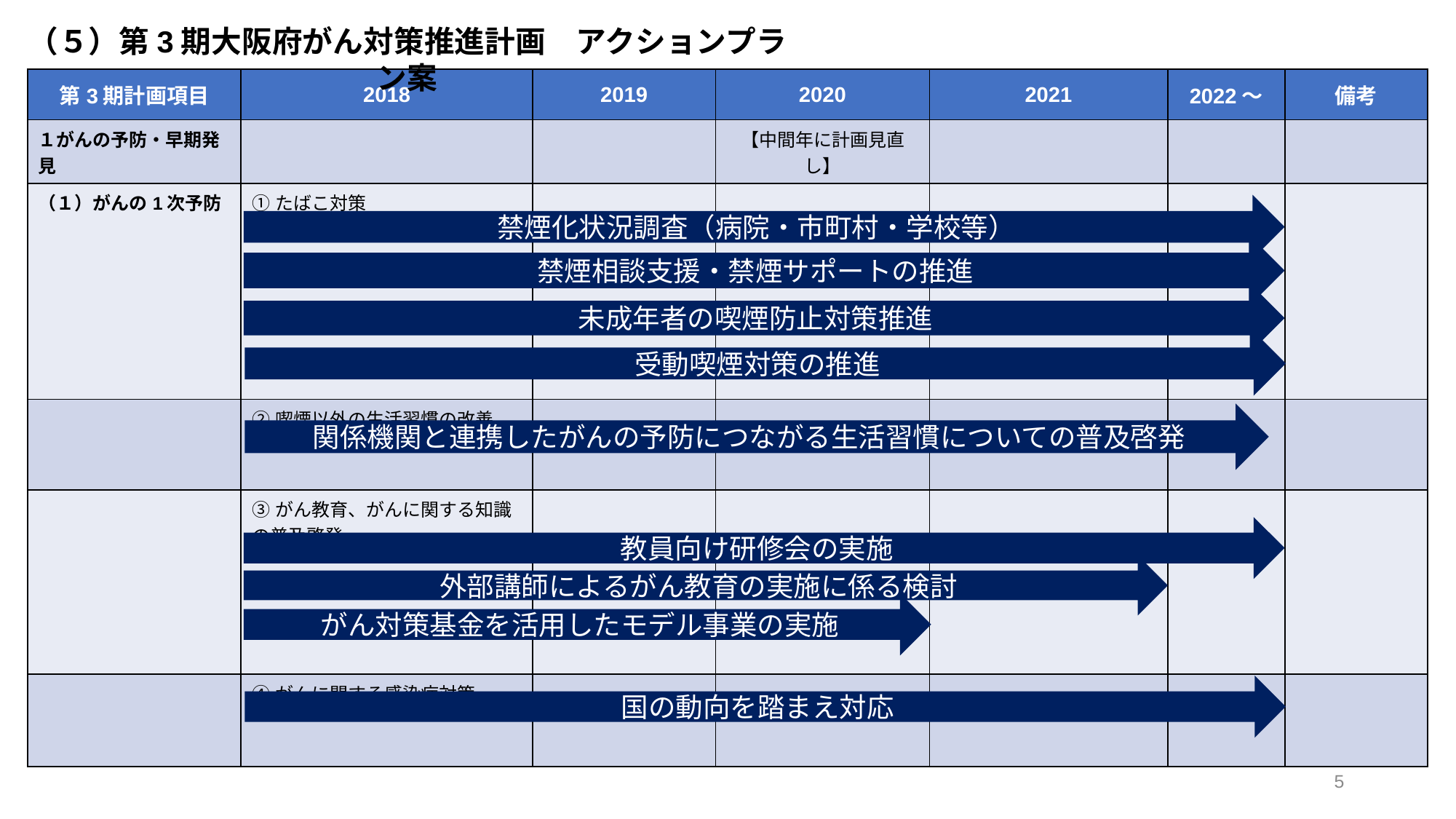

（５）第3期大阪府がん対策推進計画　アクションプラン案
| 第3期計画項目 | 2018 | 2019 | 2020 | 2021 | 2022～ | 備考 |
| --- | --- | --- | --- | --- | --- | --- |
| １がんの予防・早期発見 |  |  | 【中間年に計画見直し】 |  |  |  |
| （１）がんの1次予防 | ①たばこ対策 |  |  |  |  |  |
|  | ②喫煙以外の生活習慣の改善 |  |  |  |  |  |
|  | ③がん教育、がんに関する知識の普及啓発 |  |  |  |  |  |
|  | ④がんに関する感染症対策 |  |  |  |  |  |
禁煙化状況調査（病院・市町村・学校等）
禁煙相談支援・禁煙サポートの推進
未成年者の喫煙防止対策推進
受動喫煙対策の推進
関係機関と連携したがんの予防につながる生活習慣についての普及啓発
教員向け研修会の実施
外部講師によるがん教育の実施に係る検討
がん対策基金を活用したモデル事業の実施
国の動向を踏まえ対応
5